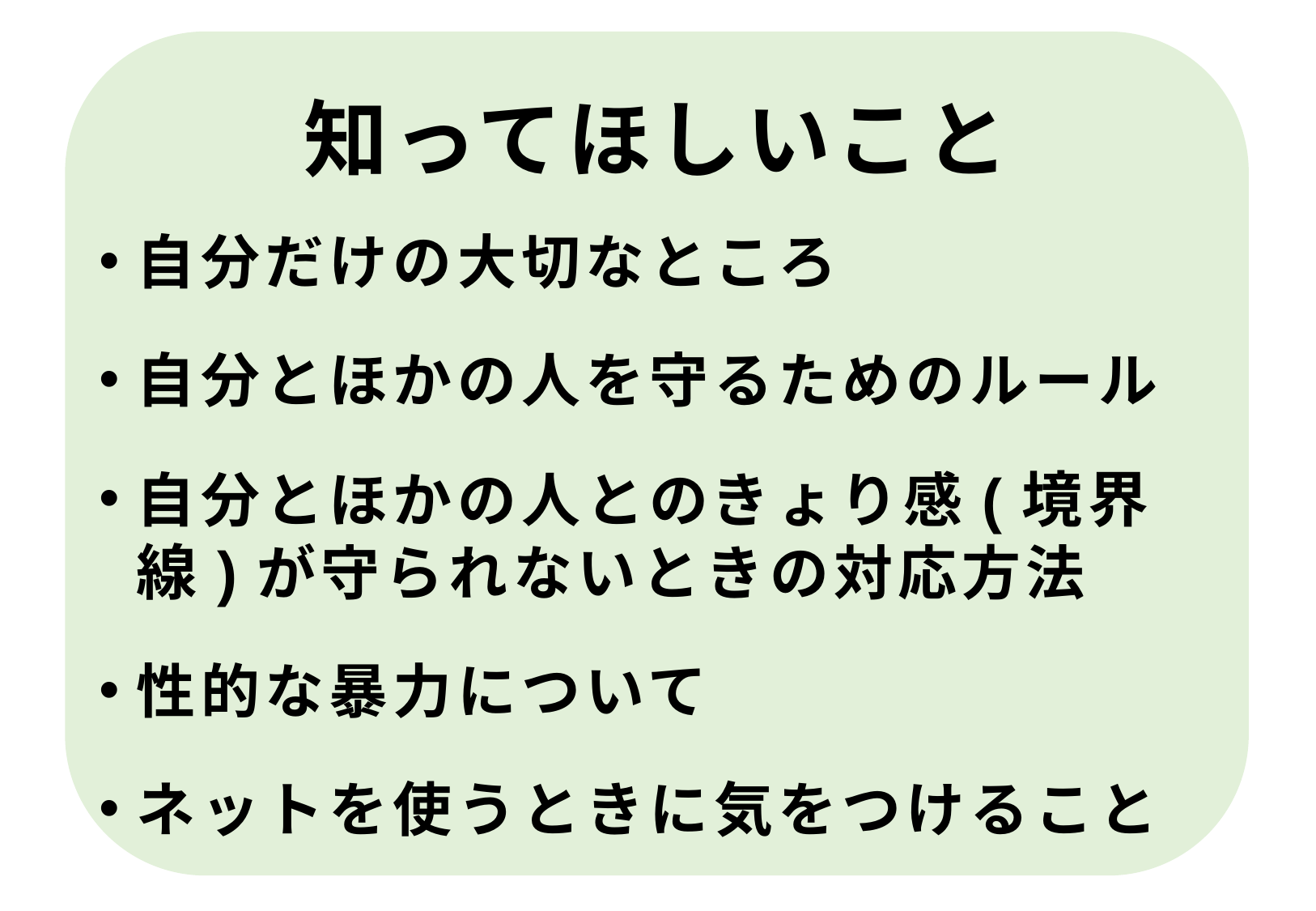

知ってほしいこと
自分だけの大切なところ

自分とほかの人を守るためのルール

自分とほかの人とのきょり感(境界線)が守られないときの対応方法

性的な暴力について

ネットを使うときに気をつけること